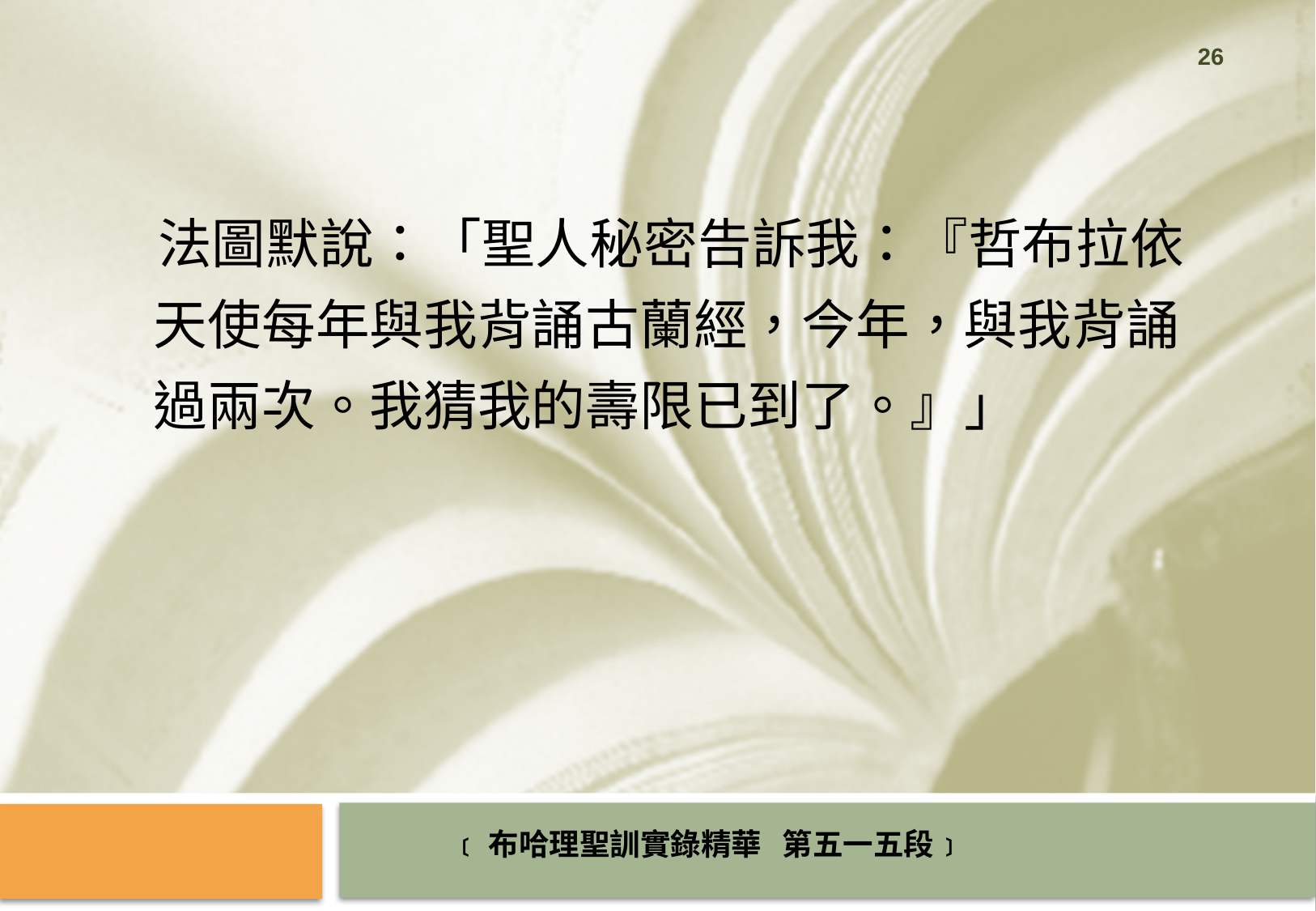

26
法圖默說：「聖人秘密告訴我：『哲布拉依天使每年與我背誦古蘭經，今年，與我背誦過兩次。我猜我的壽限已到了。』」

﹝布哈理聖訓實錄精華   第五一五段﹞